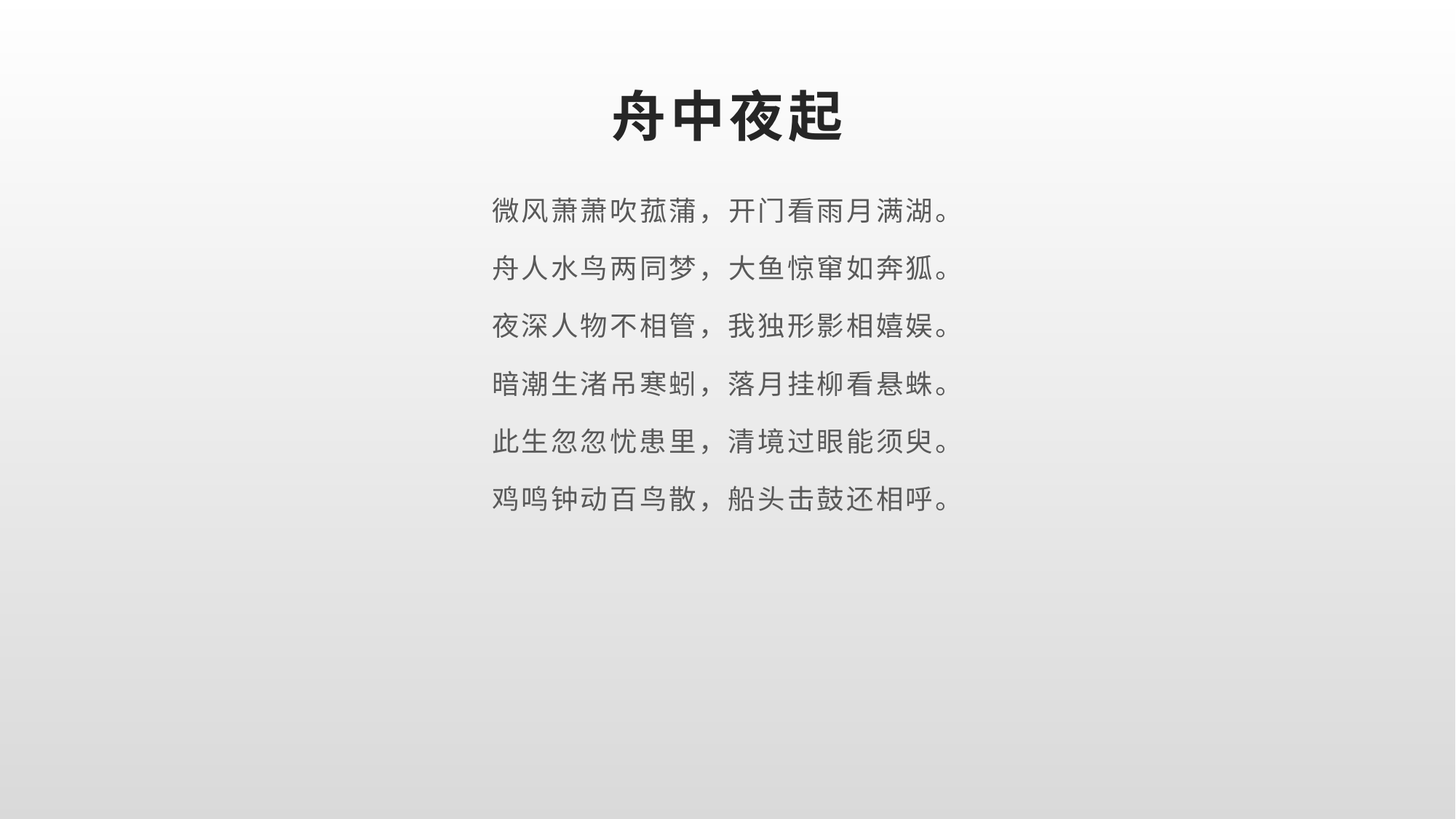

# 舟中夜起
微风萧萧吹菰蒲，开门看雨月满湖。
舟人水鸟两同梦，大鱼惊窜如奔狐。
夜深人物不相管，我独形影相嬉娱。
暗潮生渚吊寒蚓，落月挂柳看悬蛛。
此生忽忽忧患里，清境过眼能须臾。
鸡鸣钟动百鸟散，船头击鼓还相呼。